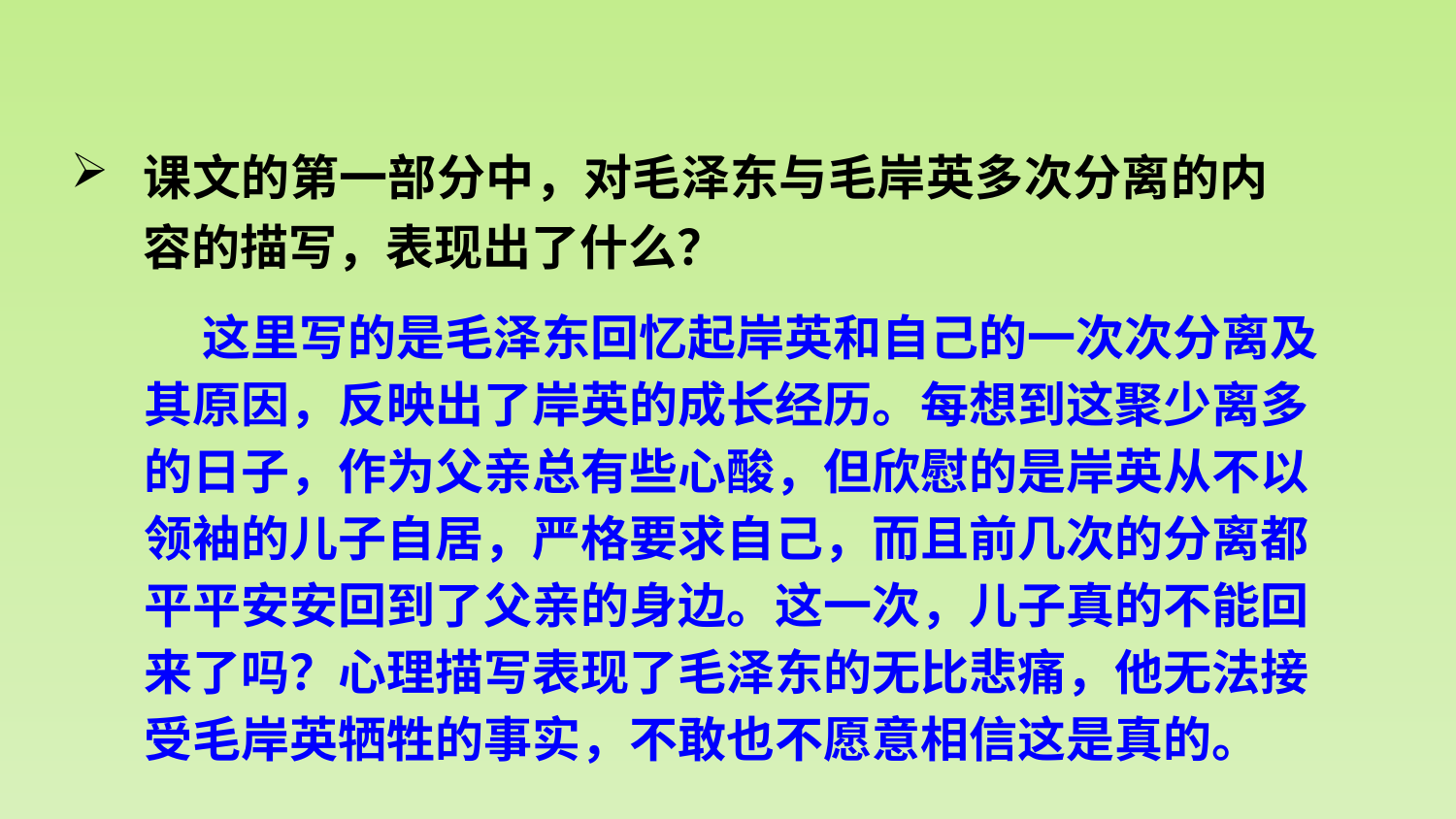

课文的第一部分中，对毛泽东与毛岸英多次分离的内容的描写，表现出了什么？
      这里写的是毛泽东回忆起岸英和自己的一次次分离及其原因，反映出了岸英的成长经历。每想到这聚少离多的日子，作为父亲总有些心酸，但欣慰的是岸英从不以领袖的儿子自居，严格要求自己，而且前几次的分离都平平安安回到了父亲的身边。这一次，儿子真的不能回来了吗？心理描写表现了毛泽东的无比悲痛，他无法接受毛岸英牺牲的事实，不敢也不愿意相信这是真的。